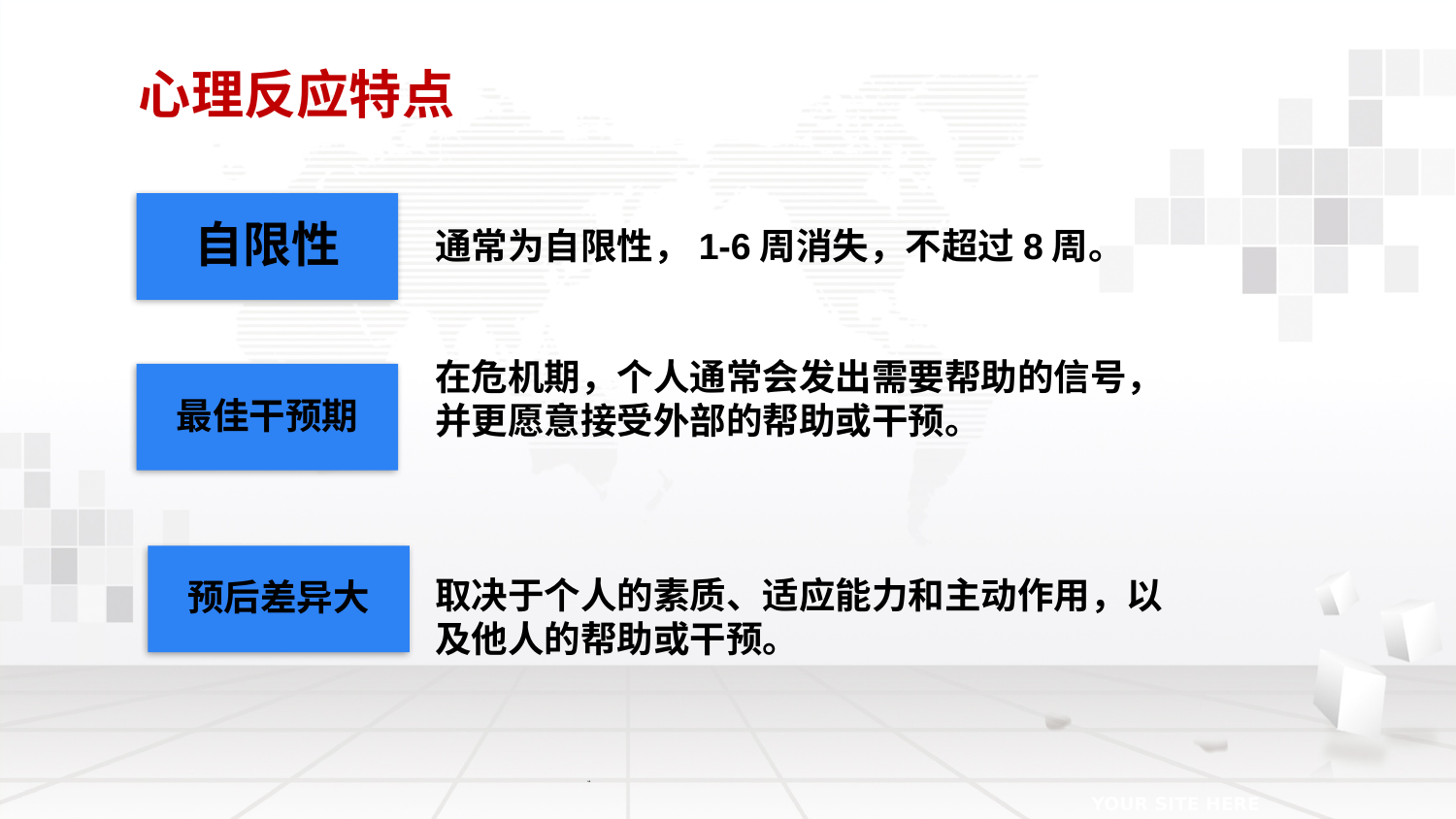

心理反应特点

自限性
通常为自限性，1-6周消失，不超过8周。

在危机期，个人通常会发出需要帮助的信号，并更愿意接受外部的帮助或干预。

取决于个人的素质、适应能力和主动作用，以及他人的帮助或干预。

最佳干预期

预后差异大
10
YOUR SITE HERE